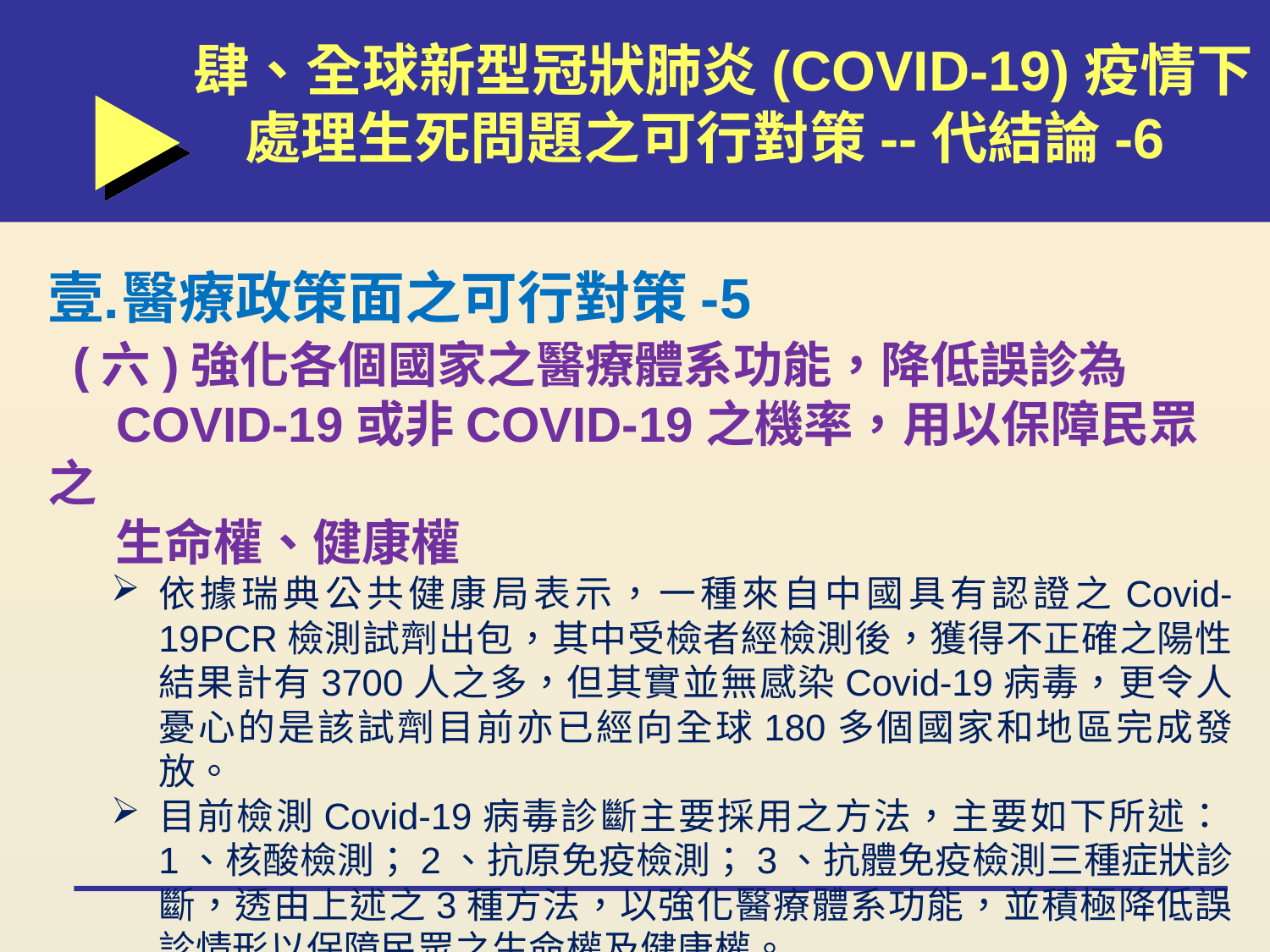

肆、全球新型冠狀肺炎(COVID-19)疫情下
    處理生死問題之可行對策--代結論-6
醫療政策面之可行對策-5
  (六)強化各個國家之醫療體系功能，降低誤診為
     COVID-19或非COVID-19之機率，用以保障民眾之
     生命權、健康權
依據瑞典公共健康局表示，一種來自中國具有認證之Covid-19PCR檢測試劑出包，其中受檢者經檢測後，獲得不正確之陽性結果計有3700人之多，但其實並無感染Covid-19病毒，更令人憂心的是該試劑目前亦已經向全球180多個國家和地區完成發放。
目前檢測Covid-19病毒診斷主要採用之方法，主要如下所述：1、核酸檢測；2、抗原免疫檢測；3、抗體免疫檢測三種症狀診斷，透由上述之3種方法，以強化醫療體系功能，並積極降低誤診情形以保障民眾之生命權及健康權。